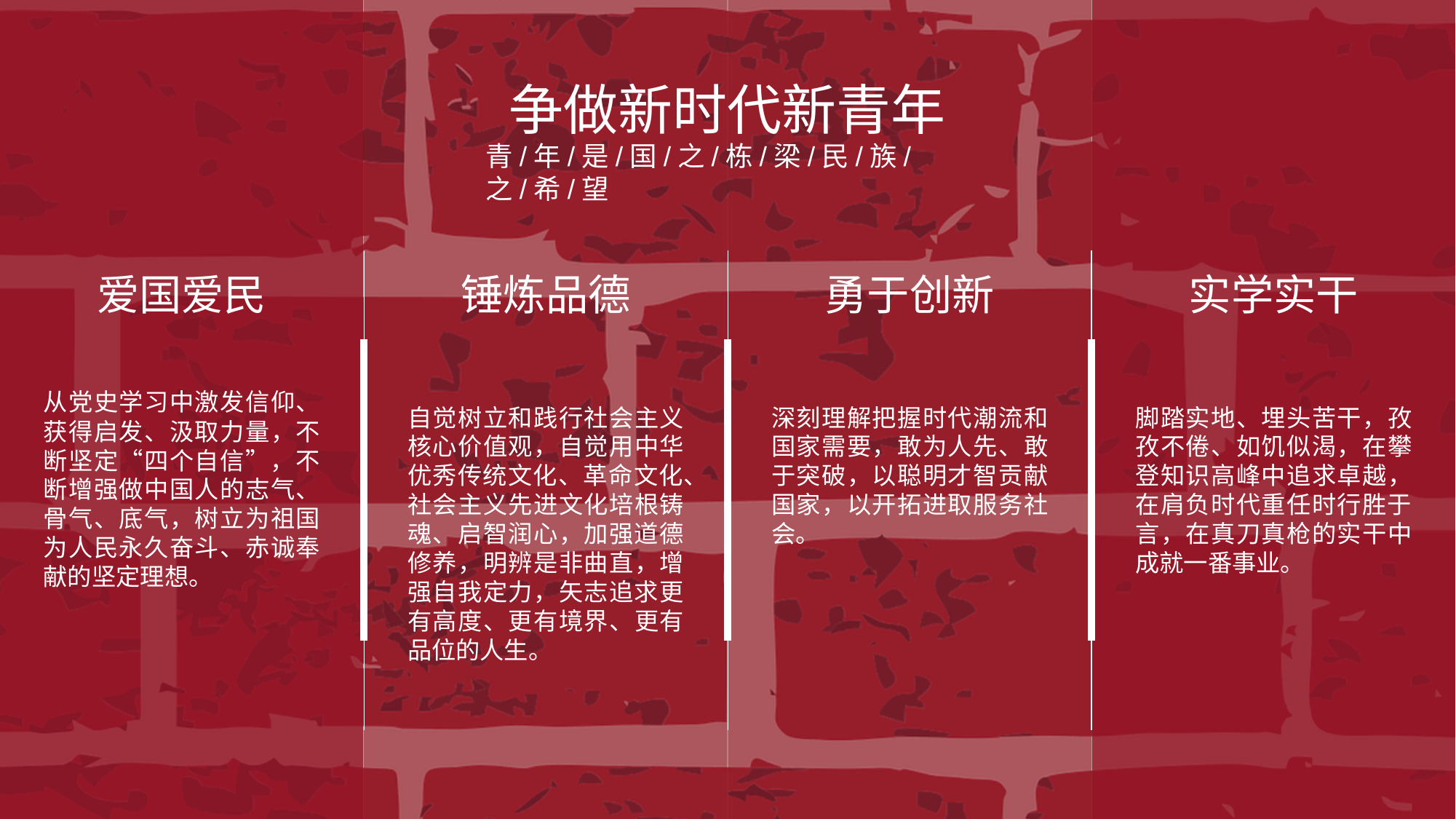

争做新时代新青年
青/年/是/国/之/栋/梁/民/族/之/希/望
爱国爱民
锤炼品德
勇于创新
实学实干
从党史学习中激发信仰、获得启发、汲取力量，不断坚定“四个自信”，不断增强做中国人的志气、骨气、底气，树立为祖国为人民永久奋斗、赤诚奉献的坚定理想。
自觉树立和践行社会主义核心价值观，自觉用中华优秀传统文化、革命文化、社会主义先进文化培根铸魂、启智润心，加强道德修养，明辨是非曲直，增强自我定力，矢志追求更有高度、更有境界、更有品位的人生。
深刻理解把握时代潮流和国家需要，敢为人先、敢于突破，以聪明才智贡献国家，以开拓进取服务社会。
脚踏实地、埋头苦干，孜孜不倦、如饥似渴，在攀登知识高峰中追求卓越，在肩负时代重任时行胜于言，在真刀真枪的实干中成就一番事业。